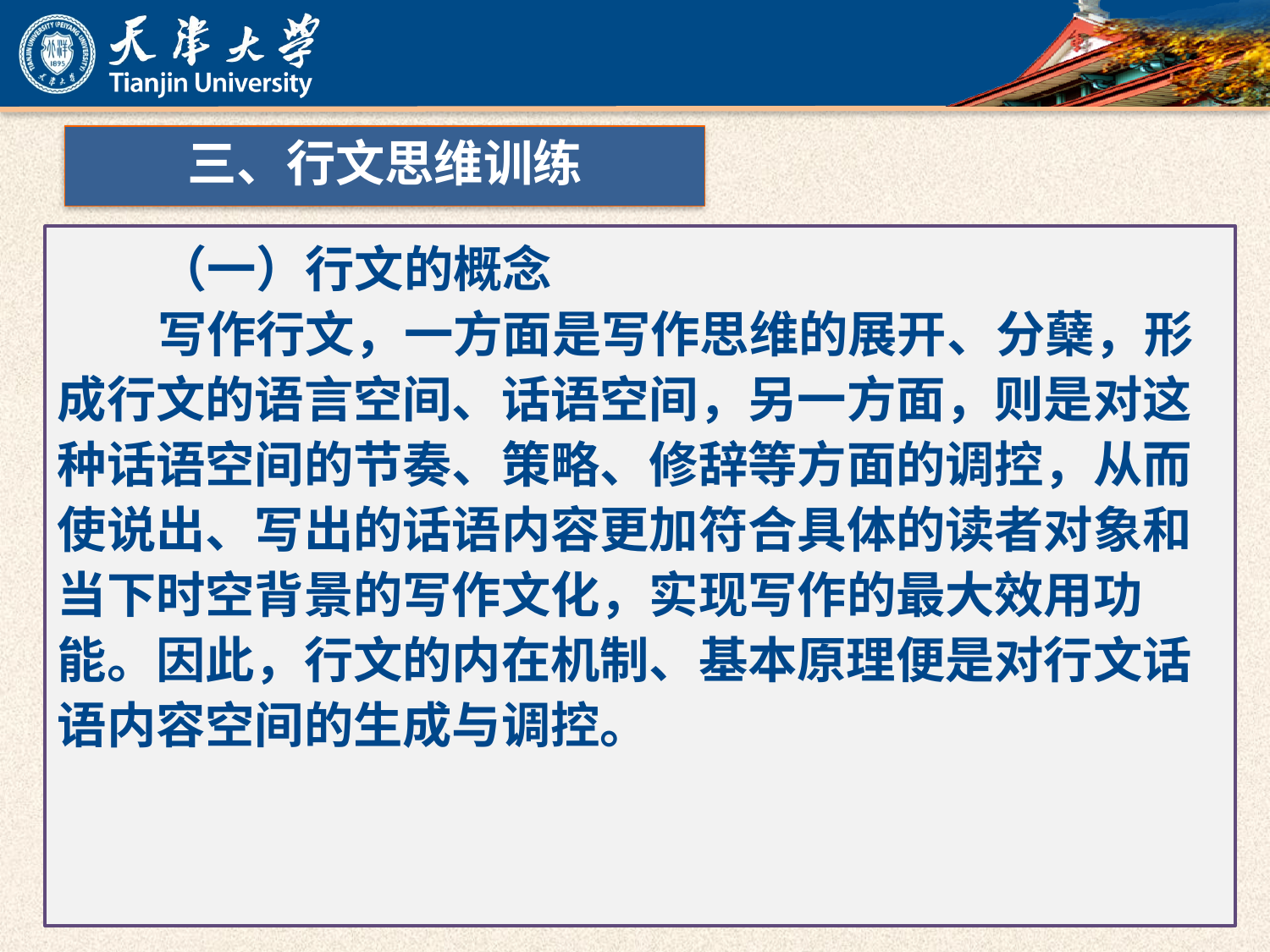

三、行文思维训练
（一）行文的概念
写作行文，一方面是写作思维的展开、分蘖，形成行文的语言空间、话语空间，另一方面，则是对这种话语空间的节奏、策略、修辞等方面的调控，从而使说出、写出的话语内容更加符合具体的读者对象和当下时空背景的写作文化，实现写作的最大效用功能。因此，行文的内在机制、基本原理便是对行文话语内容空间的生成与调控。